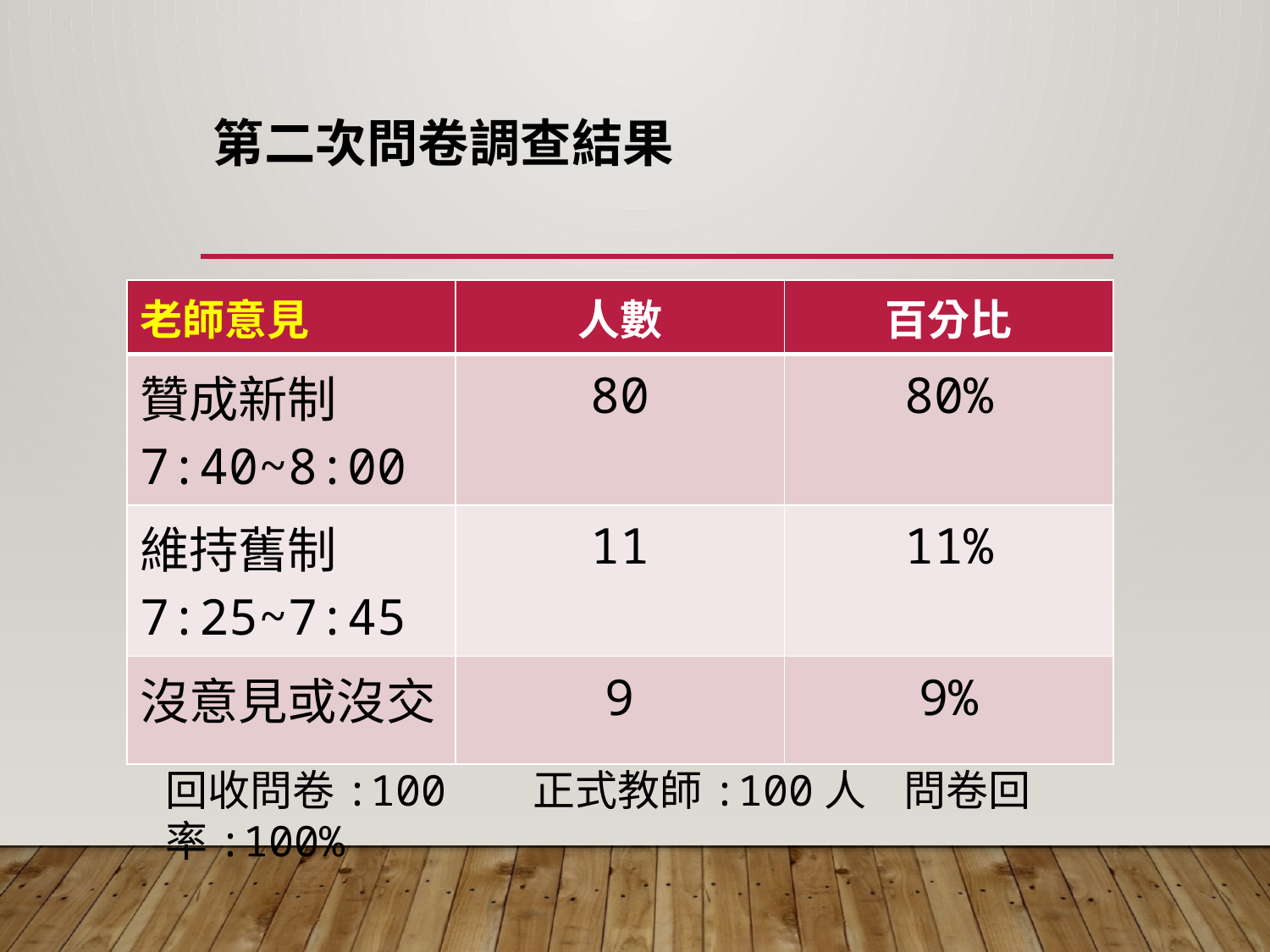

# 第二次問卷調查結果
| 老師意見 | 人數 | 百分比 |
| --- | --- | --- |
| 贊成新制7:40~8:00 | 80 | 80% |
| 維持舊制 7:25~7:45 | 11 | 11% |
| 沒意見或沒交 | 9 | 9% |
回收問卷:100   正式教師:100人    問卷回率:100%